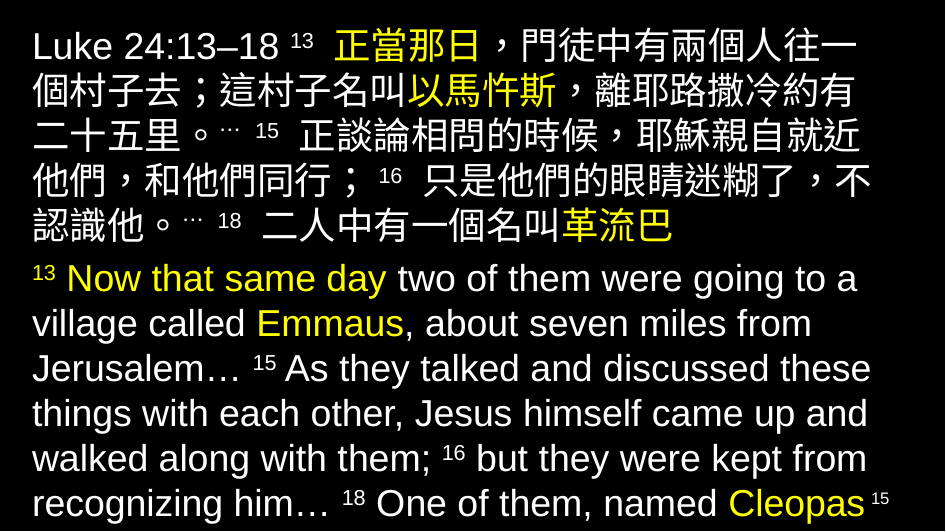

Luke 24:13–18 13 正當那日，門徒中有兩個人往一個村子去；這村子名叫以馬忤斯，離耶路撒冷約有二十五里。… 15 正談論相問的時候，耶穌親自就近他們，和他們同行；16 只是他們的眼睛迷糊了，不認識他。… 18 二人中有一個名叫革流巴
13 Now that same day two of them were going to a village called Emmaus, about seven miles from Jerusalem… 15 As they talked and discussed these things with each other, Jesus himself came up and walked along with them; 16 but they were kept from recognizing him… 18 One of them, named Cleopas
15